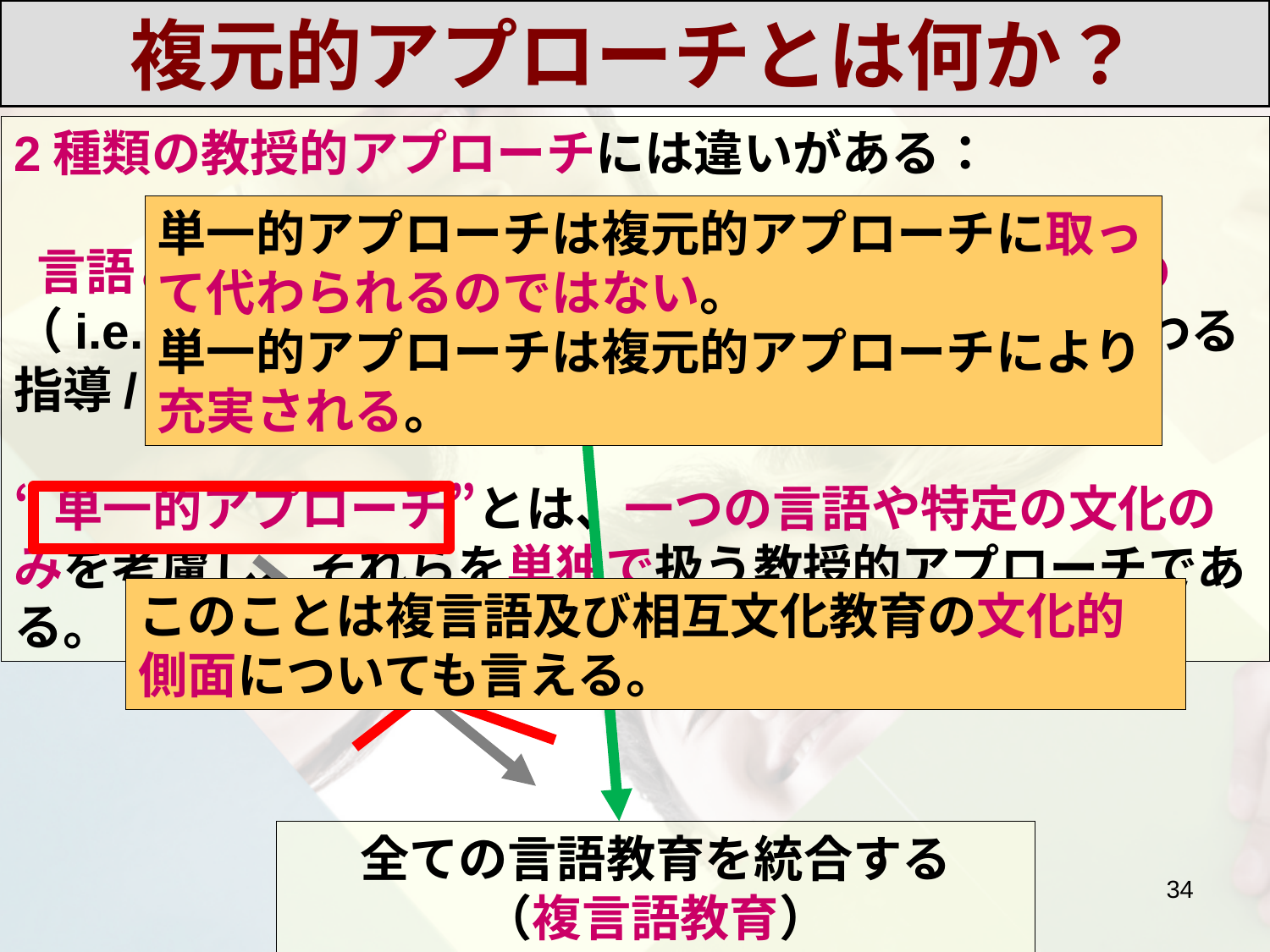

複元的アプローチとは何か？
2種類の教授的アプローチには違いがある：

 言語と文化に対する複元的アプローチとは、複数の（i.e.　一つ以上の）言語あるいは文化の変種に関わる指導/学習活動を扱った教授的アプローチを指す。

“単一的アプローチ”とは、一つの言語や特定の文化のみを考慮し、それらを単独で扱う教授的アプローチである。
単一的アプローチは複元的アプローチに取って代わられるのではない。
単一的アプローチは複元的アプローチにより充実される。

このことは複言語及び相互文化教育の文化的側面についても言える。
全ての言語教育を統合する
（複言語教育）
34